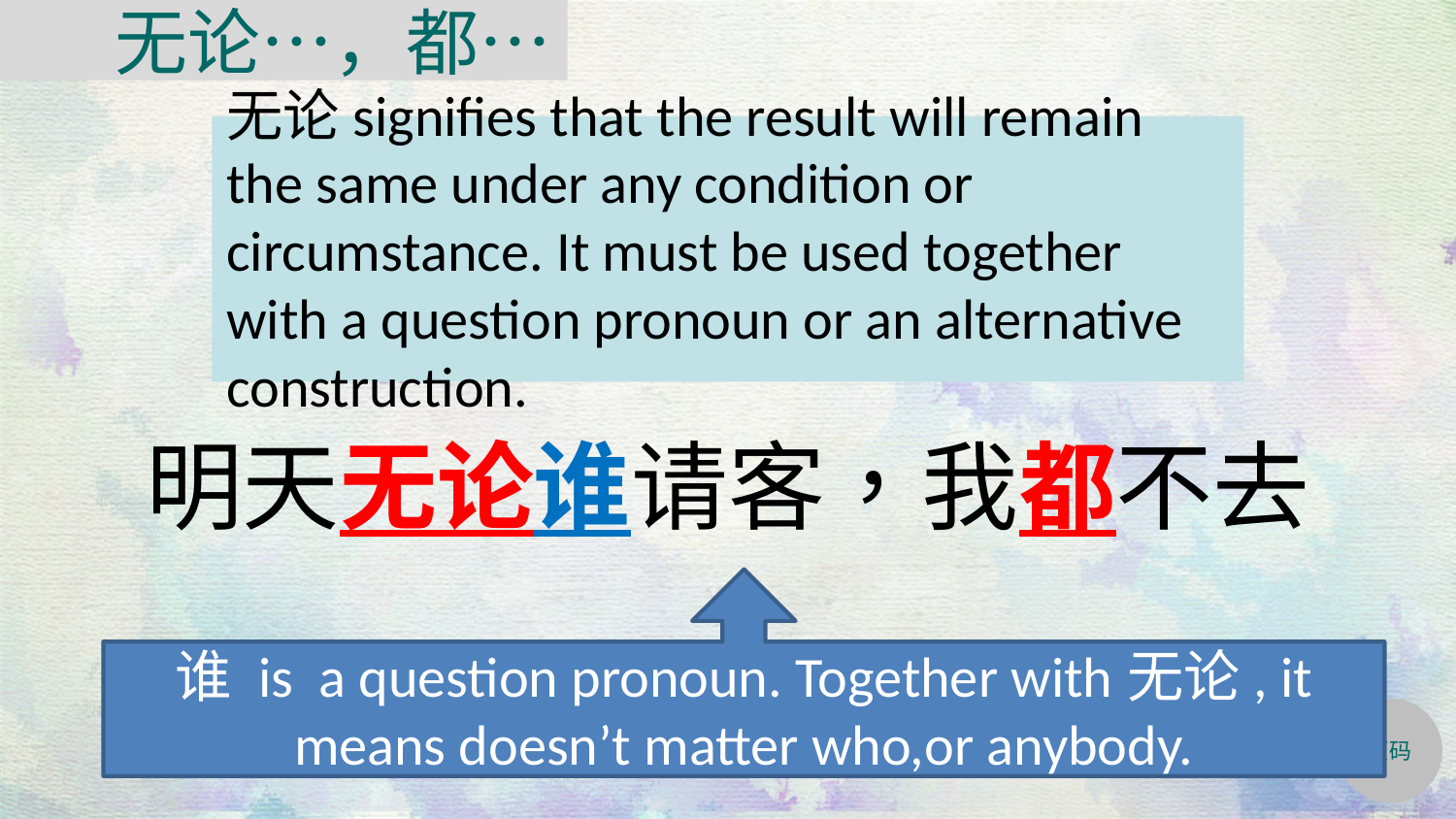

无论…，都…
无论signifies that the result will remain the same under any condition or circumstance. It must be used together with a question pronoun or an alternative construction.
明天无论谁请客，我都不去
谁 is  a question pronoun. Together with无论, it means doesn’t matter who,or anybody.
页码